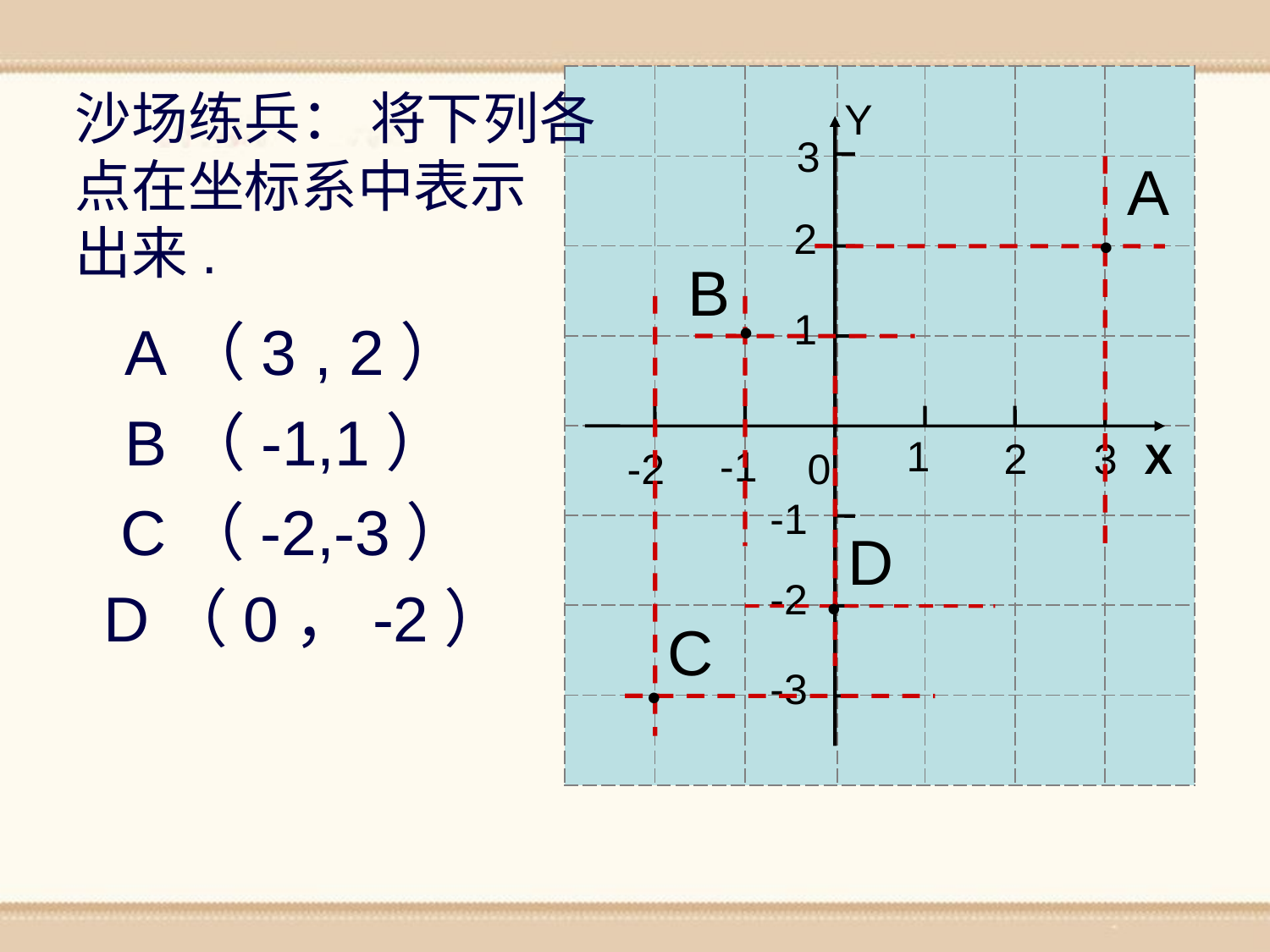

|  |  |  |  |  |  |  |
| --- | --- | --- | --- | --- | --- | --- |
|  |  |  |  |  |  |  |
|  |  |  |  |  |  |  |
|  |  |  |  |  |  |  |
|  |  |  |  |  |  |  |
|  |  |  |  |  |  |  |
|  |  |  |  |  |  |  |
|  |  |  |  |  |  |  |
沙场练兵： 将下列各
点在坐标系中表示
出来.
Y

3

2

1

-1

-2

-3

A
●

B

●

●

A（3 , 2）

B（-1,1）

1

2
3
-1
-2
0
X
C（-2,-3）
D
●
D（0，-2）
C